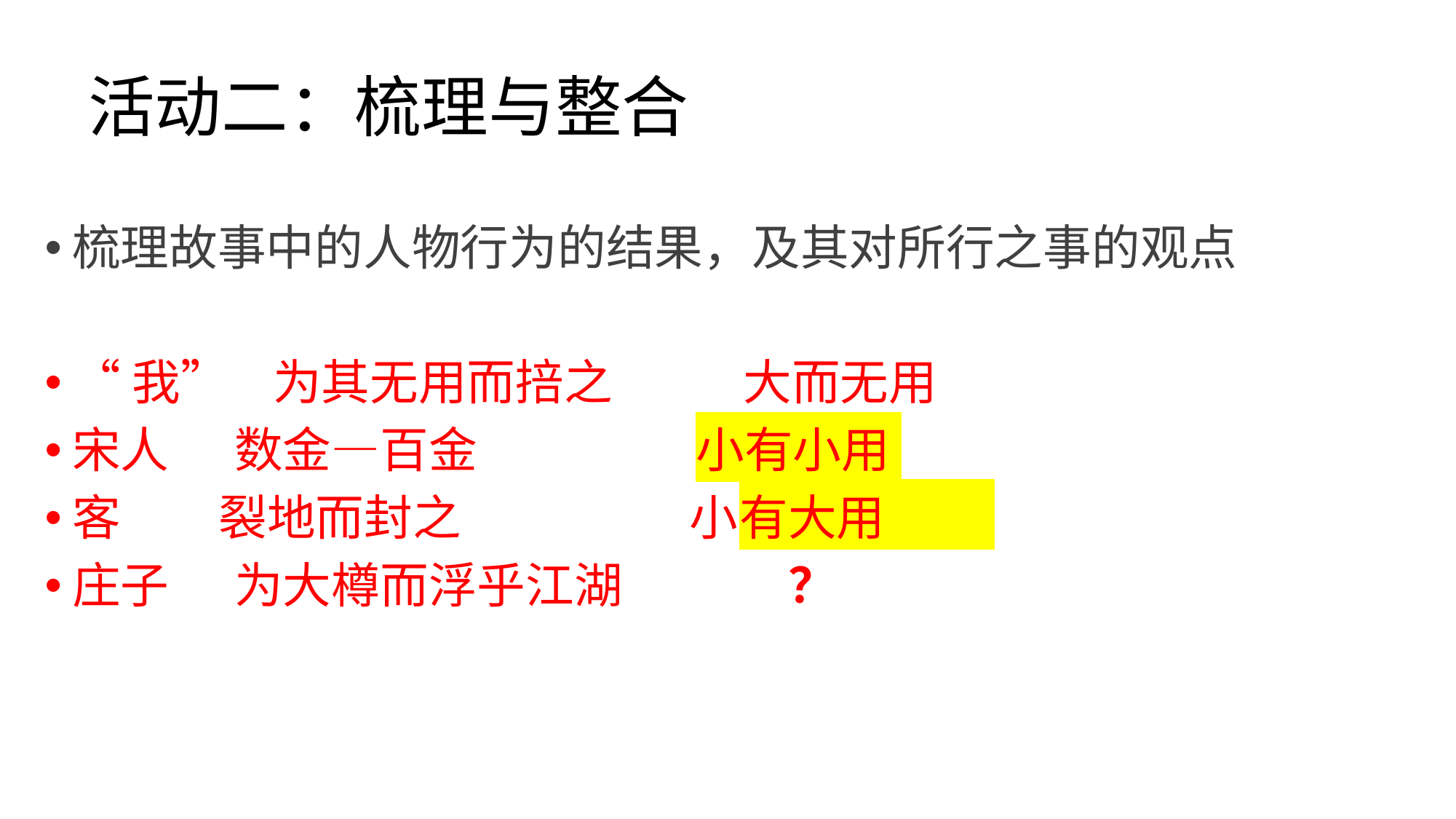

# 活动二：梳理与整合
梳理故事中的人物行为的结果，及其对所行之事的观点

“我”    为其无用而掊之            大而无用
宋人      数金—百金                    小有小用
客         裂地而封之                     小有大用
庄子      为大樽而浮乎江湖               ？